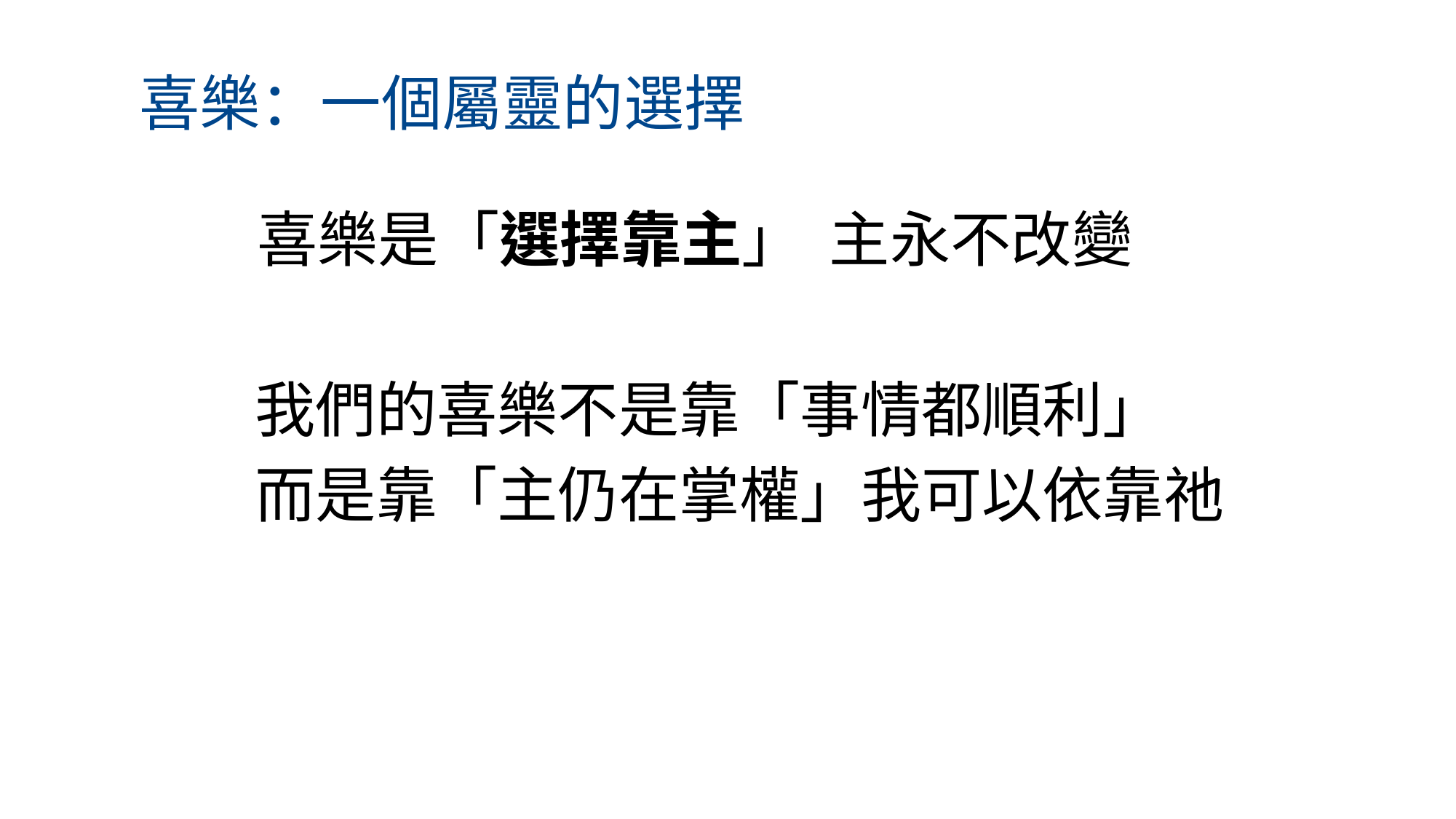

# 喜樂：一個屬靈的選擇
 喜樂是「選擇靠主」  主永不改變

 我們的喜樂不是靠「事情都順利」
 而是靠「主仍在掌權」我可以依靠祂